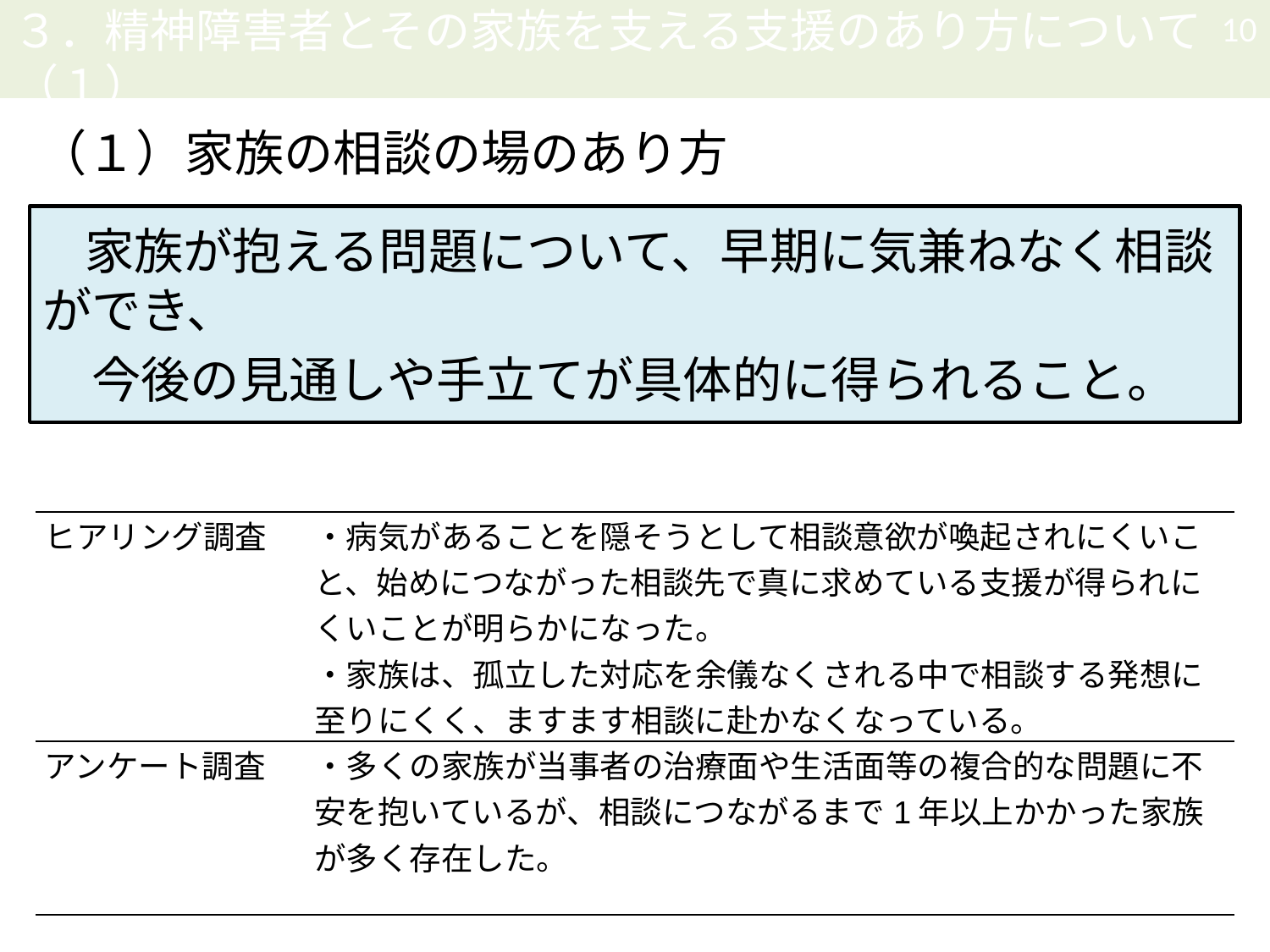

10
# ３．精神障害者とその家族を支える支援のあり方について（１）
（１）家族の相談の場のあり方

　家族が抱える問題について、早期に気兼ねなく相談ができ、
　今後の見通しや手立てが具体的に得られること。
| ヒアリング調査 | ・病気があることを隠そうとして相談意欲が喚起されにくいこと、始めにつながった相談先で真に求めている支援が得られにくいことが明らかになった。 ・家族は、孤立した対応を余儀なくされる中で相談する発想に至りにくく、ますます相談に赴かなくなっている。 |
| --- | --- |
| アンケート調査 | ・多くの家族が当事者の治療面や生活面等の複合的な問題に不安を抱いているが、相談につながるまで1年以上かかった家族が多く存在した。 |